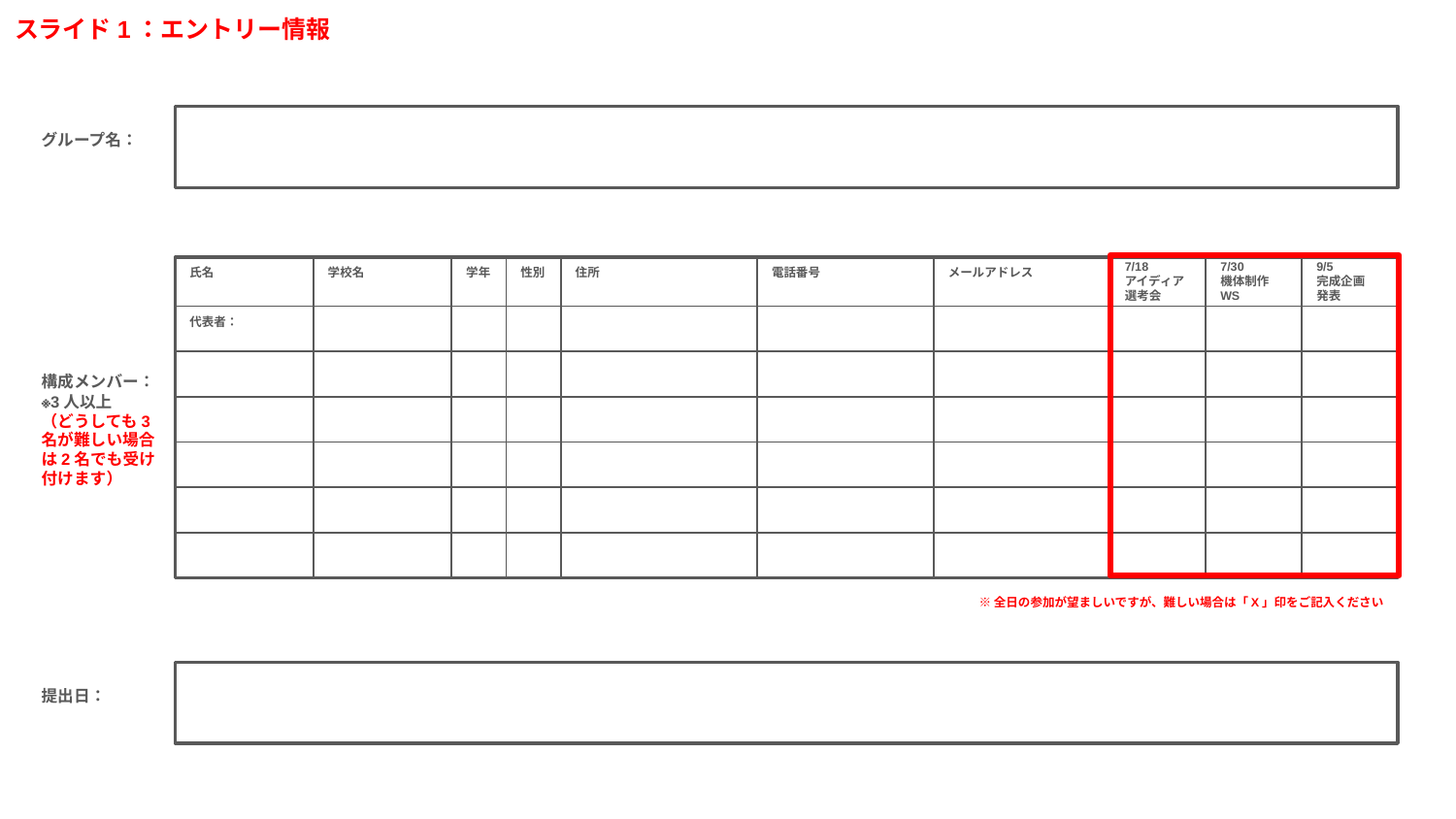

スライド1：エントリー情報

グループ名：
7/30
機体制作
WS
9/5
完成企画
発表
7/18
アイディア
選考会

氏名
学校名
学年
性別
住所
電話番号
メールアドレス
代表者：
構成メンバー：
※3人以上
（どうしても3名が難しい場合は2名でも受け付けます）
※全日の参加が望ましいですが、難しい場合は「X」印をご記入ください

提出日：